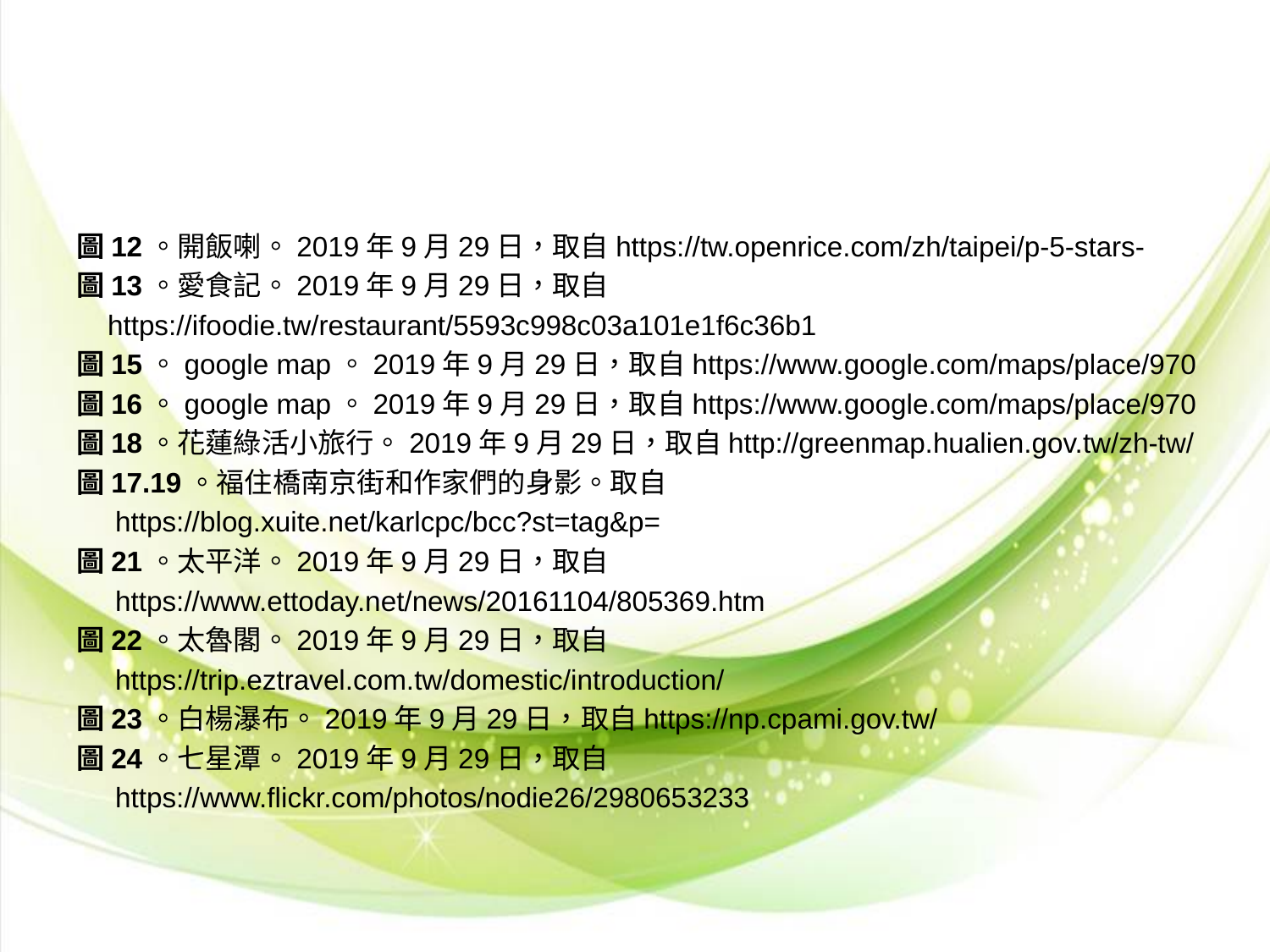

#
圖12。開飯喇。2019年9月29日，取自https://tw.openrice.com/zh/taipei/p-5-stars-
圖13。愛食記。2019年9月29日，取自
    https://ifoodie.tw/restaurant/5593c998c03a101e1f6c36b1
圖15。google map。2019年9月29日，取自https://www.google.com/maps/place/970
圖16。google map。2019年9月29日，取自https://www.google.com/maps/place/970
圖18。花蓮綠活小旅行。2019年9月29日，取自http://greenmap.hualien.gov.tw/zh-tw/
圖17.19。福住橋南京街和作家們的身影。取自
     https://blog.xuite.net/karlcpc/bcc?st=tag&p=
圖21。太平洋。2019年9月29日，取自
     https://www.ettoday.net/news/20161104/805369.htm
圖22。太魯閣。2019年9月29日，取自
     https://trip.eztravel.com.tw/domestic/introduction/
圖23。白楊瀑布。2019年9月29日，取自https://np.cpami.gov.tw/
圖24。七星潭。2019年9月29日，取自
     https://www.flickr.com/photos/nodie26/2980653233